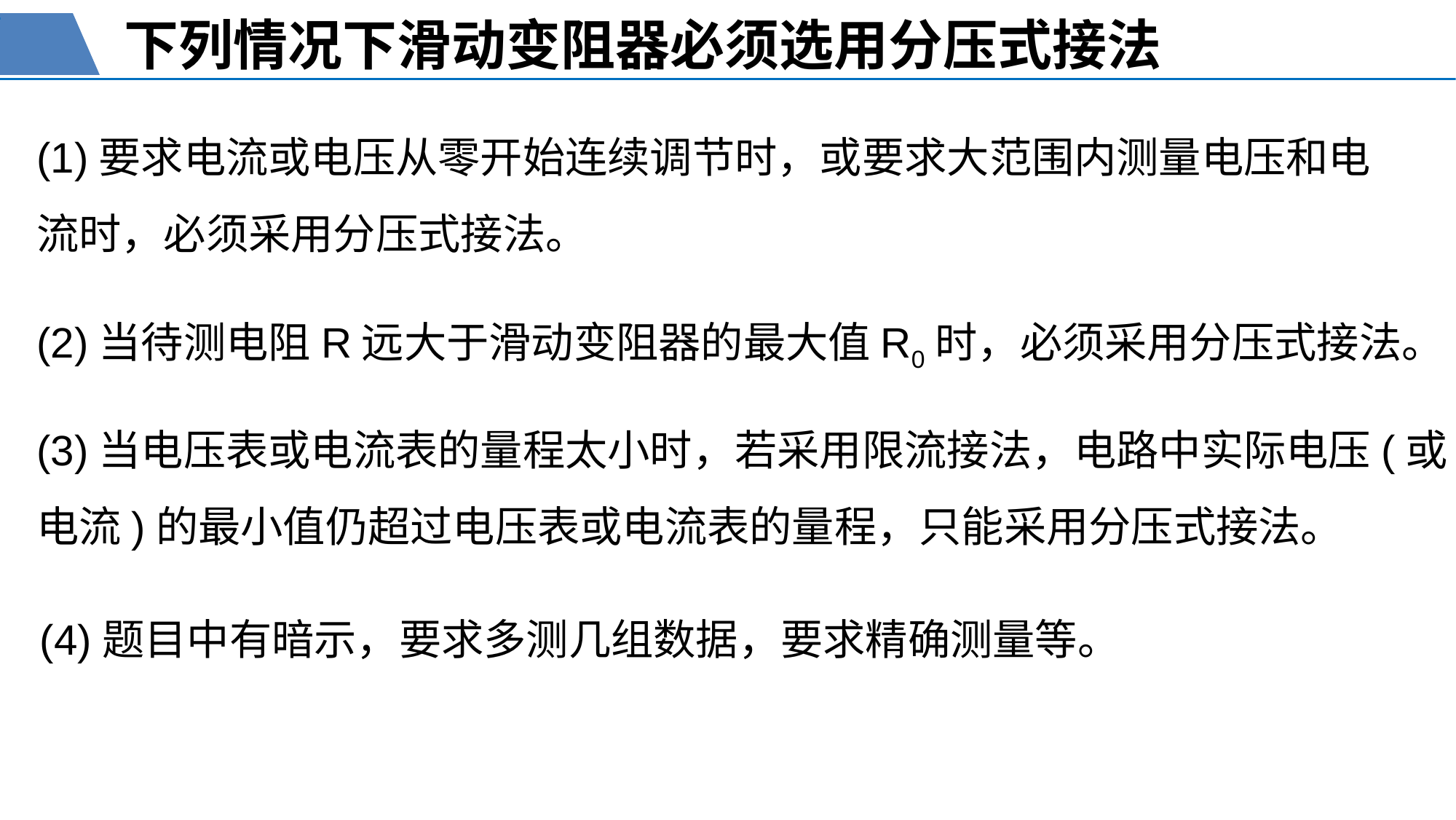

下列情况下滑动变阻器必须选用分压式接法

(1)要求电流或电压从零开始连续调节时，或要求大范围内测量电压和电流时，必须采用分压式接法。
(2)当待测电阻R远大于滑动变阻器的最大值R0时，必须采用分压式接法。
(3)当电压表或电流表的量程太小时，若采用限流接法，电路中实际电压(或电流)的最小值仍超过电压表或电流表的量程，只能采用分压式接法。
(4)题目中有暗示，要求多测几组数据，要求精确测量等。